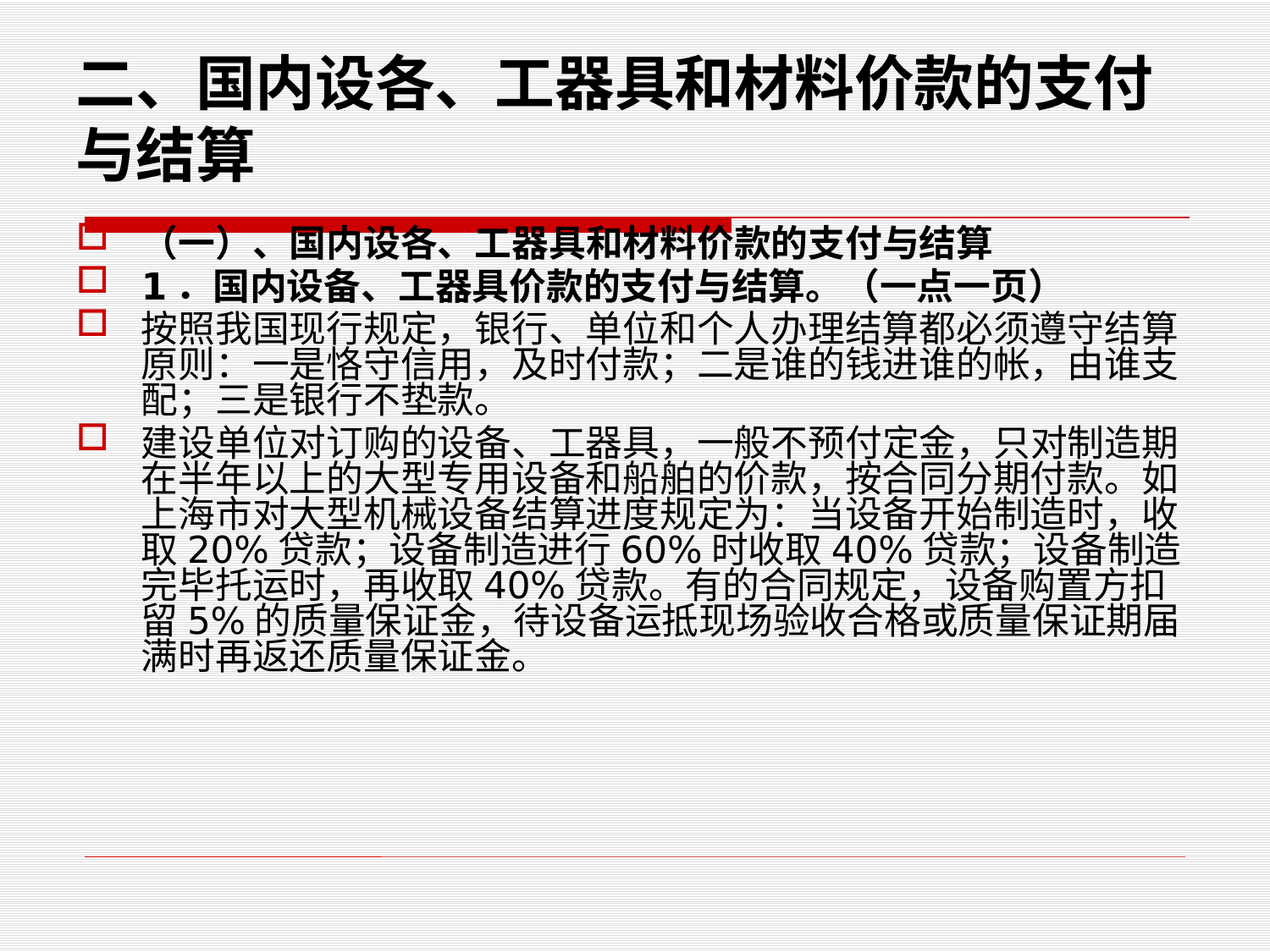

二、国内设各、工器具和材料价款的支付与结算
（一）、国内设各、工器具和材料价款的支付与结算
1．国内设备、工器具价款的支付与结算。（一点一页）
按照我国现行规定，银行、单位和个人办理结算都必须遵守结算原则：一是恪守信用，及时付款；二是谁的钱进谁的帐，由谁支配；三是银行不垫款。
建设单位对订购的设备、工器具，一般不预付定金，只对制造期在半年以上的大型专用设备和船舶的价款，按合同分期付款。如上海市对大型机械设备结算进度规定为：当设备开始制造时，收取20%贷款；设备制造进行60%时收取40%贷款；设备制造完毕托运时，再收取40%贷款。有的合同规定，设备购置方扣留5%的质量保证金，待设备运抵现场验收合格或质量保证期届满时再返还质量保证金。